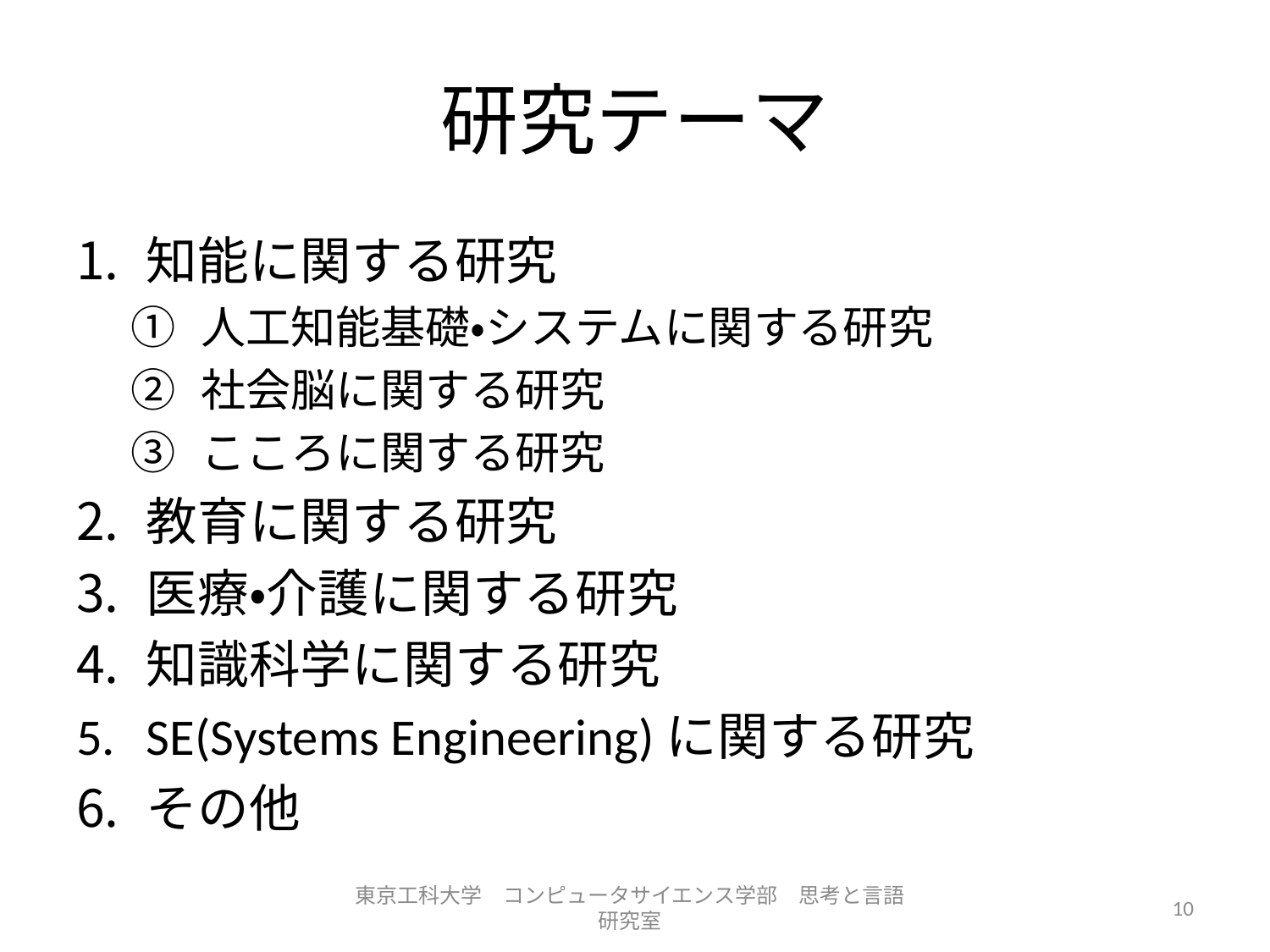

# 研究テーマ
知能に関する研究
人工知能基礎・システムに関する研究
社会脳に関する研究
こころに関する研究
教育に関する研究
医療・介護に関する研究
知識科学に関する研究
SE(Systems Engineering)に関する研究
その他
東京工科大学　コンピュータサイエンス学部　思考と言語研究室
10